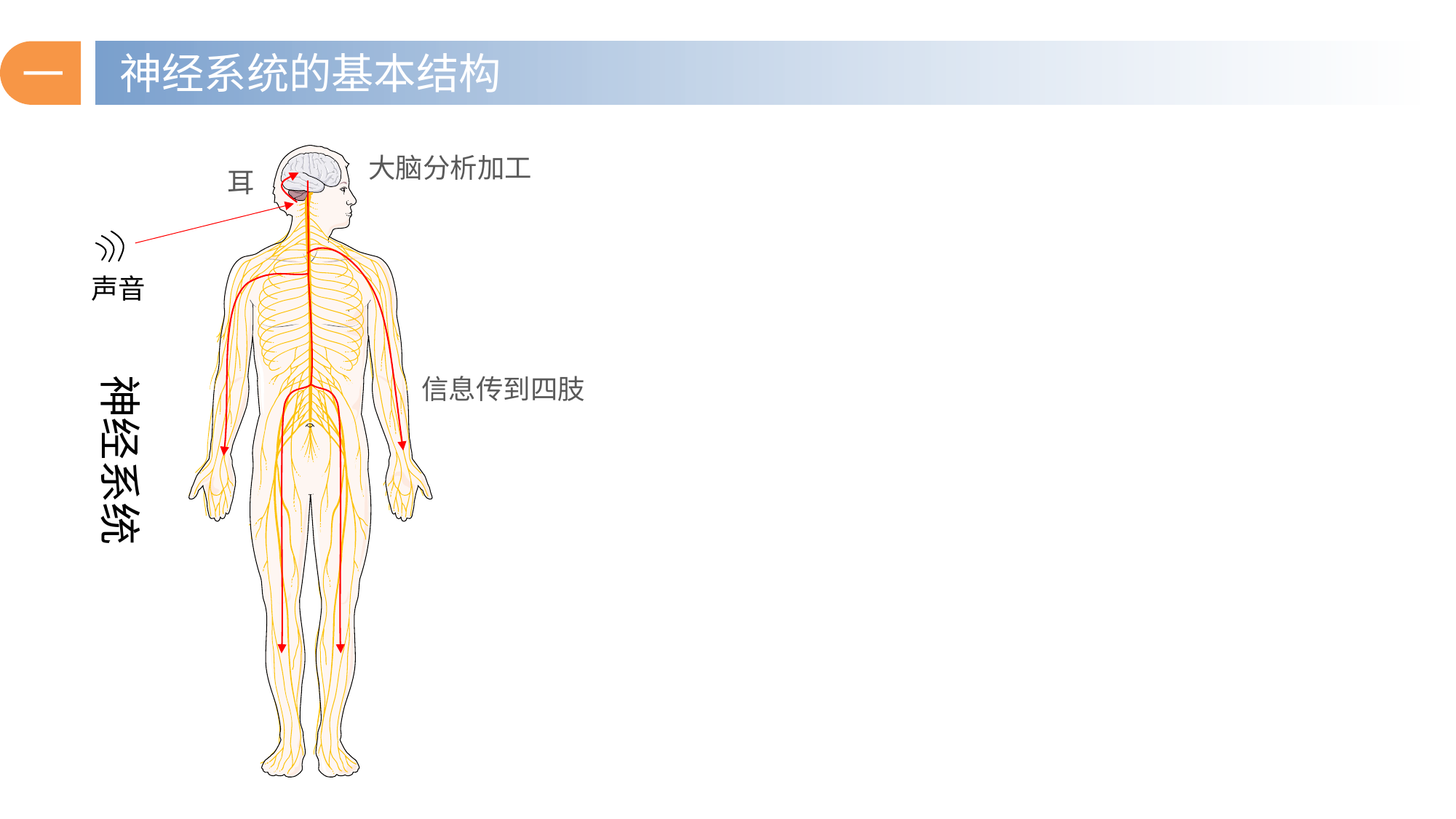

一
神经系统的基本结构

大脑分析加工

耳

声音
神经系统
信息传到四肢